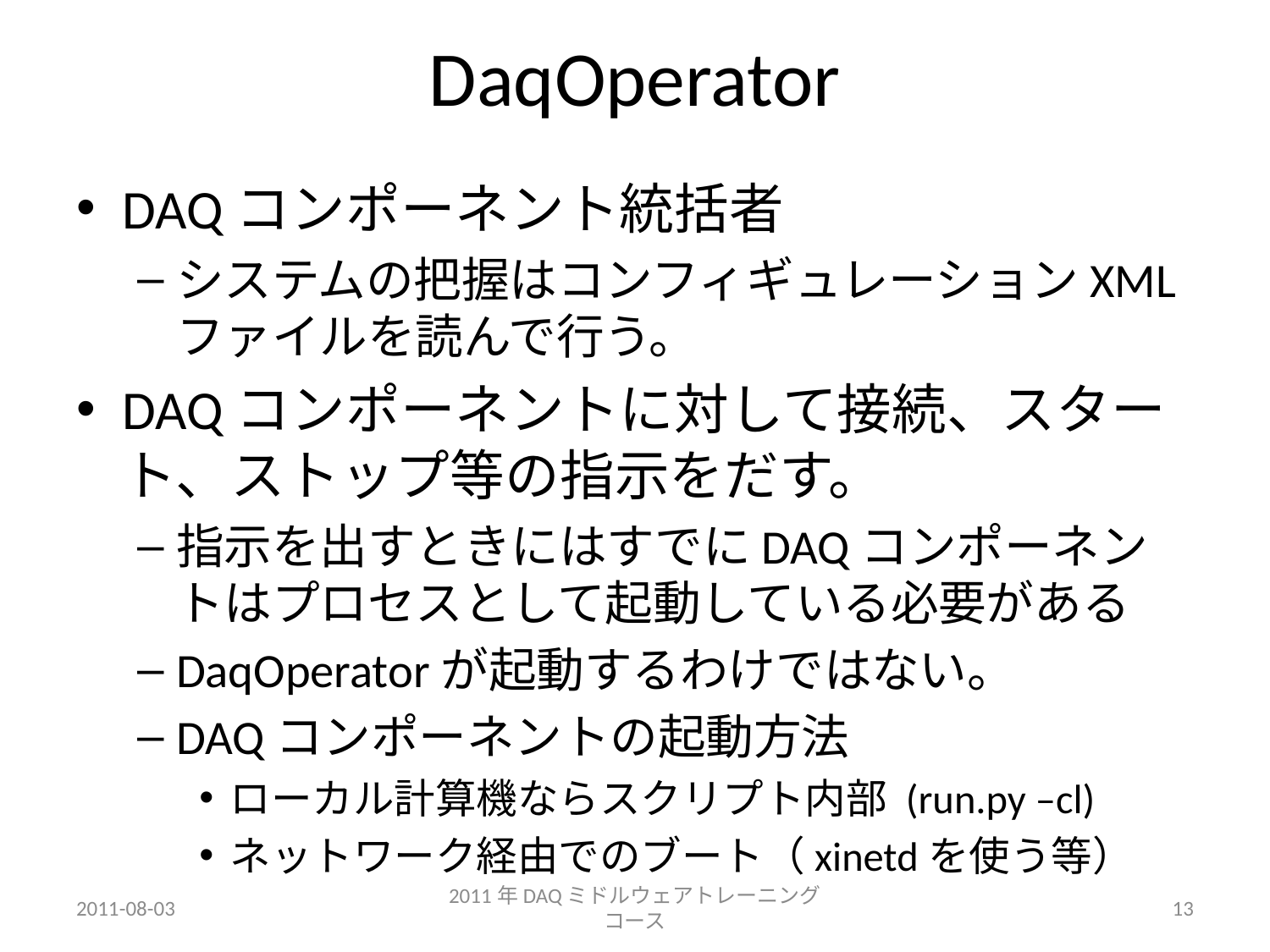

# DaqOperator
DAQコンポーネント統括者
システムの把握はコンフィギュレーションXMLファイルを読んで行う。
DAQコンポーネントに対して接続、スタート、ストップ等の指示をだす。
指示を出すときにはすでにDAQコンポーネントはプロセスとして起動している必要がある
DaqOperatorが起動するわけではない。
DAQコンポーネントの起動方法
ローカル計算機ならスクリプト内部 (run.py –cl)
ネットワーク経由でのブート（xinetdを使う等）

2011-08-03
2011年DAQミドルウェアトレーニングコース
13